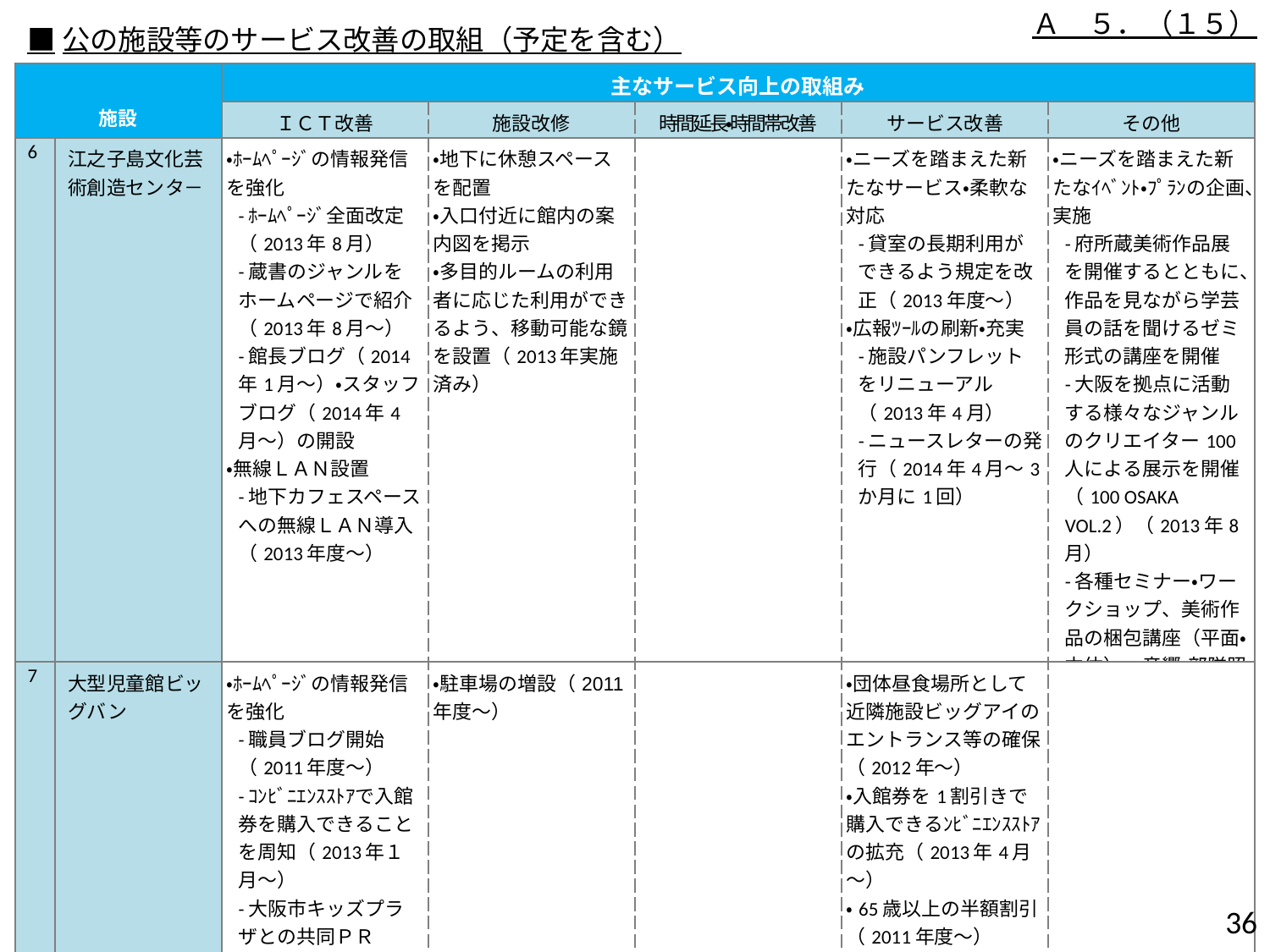

Ａ　５．（１５）
■公の施設等のサービス改善の取組（予定を含む）
| 施設 |  | 主なサービス向上の取組み |  |  |  |  |
| --- | --- | --- | --- | --- | --- | --- |
|  |  | ＩＣＴ改善 | 施設改修 | 時間延長・時間帯改善 | サービス改善 | その他 |
| 6 | 江之子島文化芸術創造センタ－ | ・ﾎｰﾑﾍﾟｰｼﾞの情報発信を強化 -ﾎｰﾑﾍﾟｰｼﾞ全面改定（2013年8月） -蔵書のジャンルをホームページで紹介（2013年8月～） -館長ブログ（2014年1月～）・スタッフブログ（2014年4月～）の開設 ・無線ＬＡＮ設置 -地下カフェスペースへの無線ＬＡＮ導入（2013年度～） | ・地下に休憩スペースを配置 ・入口付近に館内の案内図を掲示 ・多目的ルームの利用者に応じた利用ができるよう、移動可能な鏡を設置（2013年実施済み） |  | ・ニーズを踏まえた新たなサービス・柔軟な対応 -貸室の長期利用ができるよう規定を改正（2013年度～） ・広報ﾂｰﾙの刷新・充実 -施設パンフレットをリニューアル（2013年4月） -ニュースレターの発行（2014年4月～3か月に1回） | ・ニーズを踏まえた新たなｲﾍﾞﾝﾄ・ﾌﾟﾗﾝの企画、実施 -府所蔵美術作品展を開催するとともに、作品を見ながら学芸員の話を聞けるゼミ形式の講座を開催 -大阪を拠点に活動する様々なジャンルのクリエイター100人による展示を開催（100 OSAKA VOL.2）（2013年8月） -各種セミナー・ワークショップ、美術作品の梱包講座（平面・立体）、音響・部隊照明の使いこなし講座など（2013年度～） |
| 7 | 大型児童館ビッグバン | ・ﾎｰﾑﾍﾟｰｼﾞの情報発信を強化 -職員ブログ開始（2011年度～） -ｺﾝﾋﾞﾆｴﾝｽｽﾄｱで入館券を購入できることを周知（2013年１月～） -大阪市キッズプラザとの共同ＰＲ（2013年１月～） -ＬＩＮＥによるクーポン等の配信を開始（2013年9月～） | ・駐車場の増設（2011年度～） |  | ・団体昼食場所として近隣施設ビッグアイのエントランス等の確保（2012年～） ・入館券を1割引きで購入できるﾝﾋﾞﾆｴﾝｽｽﾄｱの拡充（2013年4月～） ・65歳以上の半額割引（2011年度～） ・イベントチラシへの割引券の添付 （2013年11月～） |  |
36